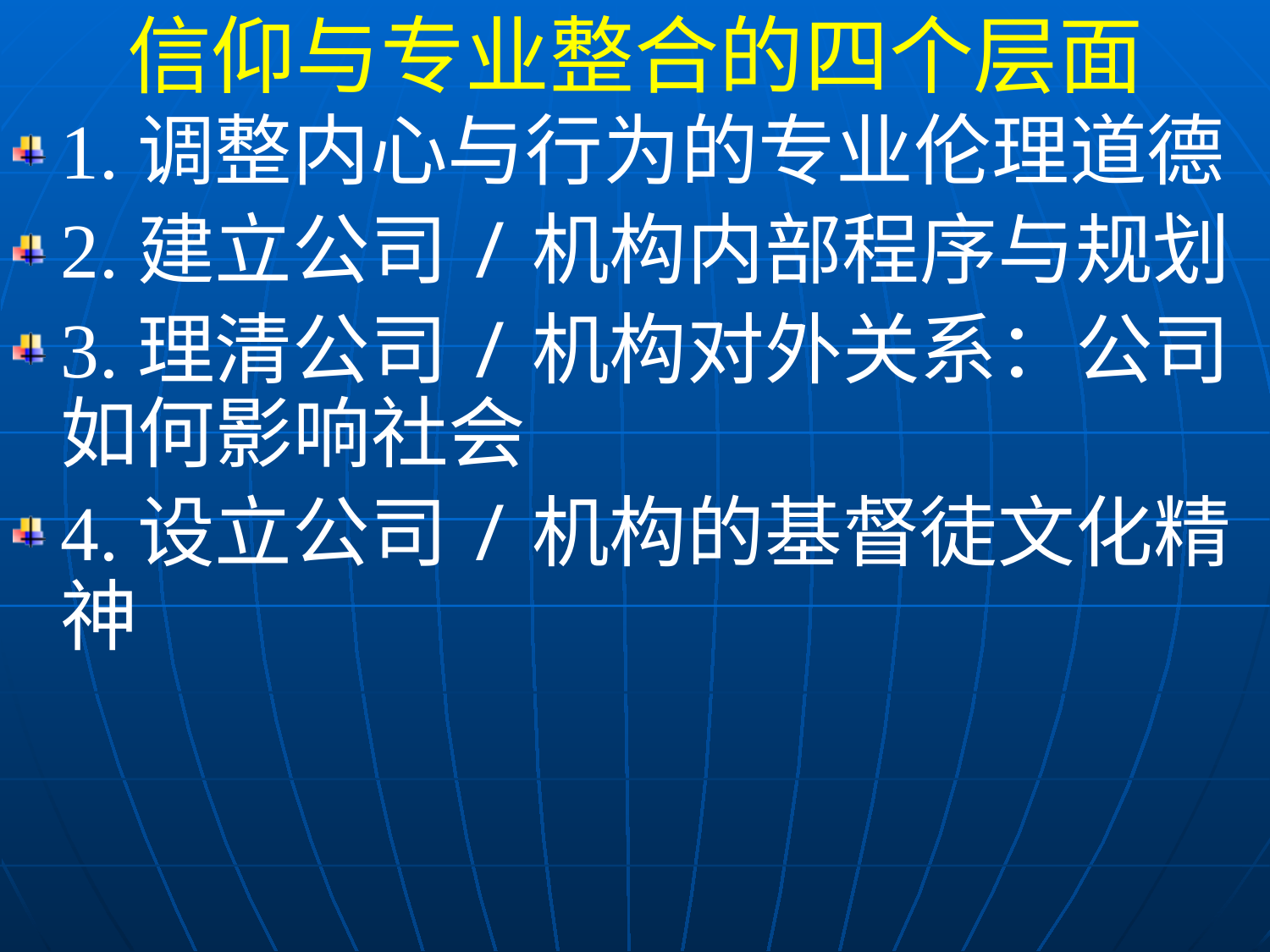

信仰与专业整合的四个层面
1.调整内心与行为的专业伦理道德
2.建立公司/机构内部程序与规划
3.理清公司/机构对外关系：公司如何影响社会
4.设立公司/机构的基督徒文化精神